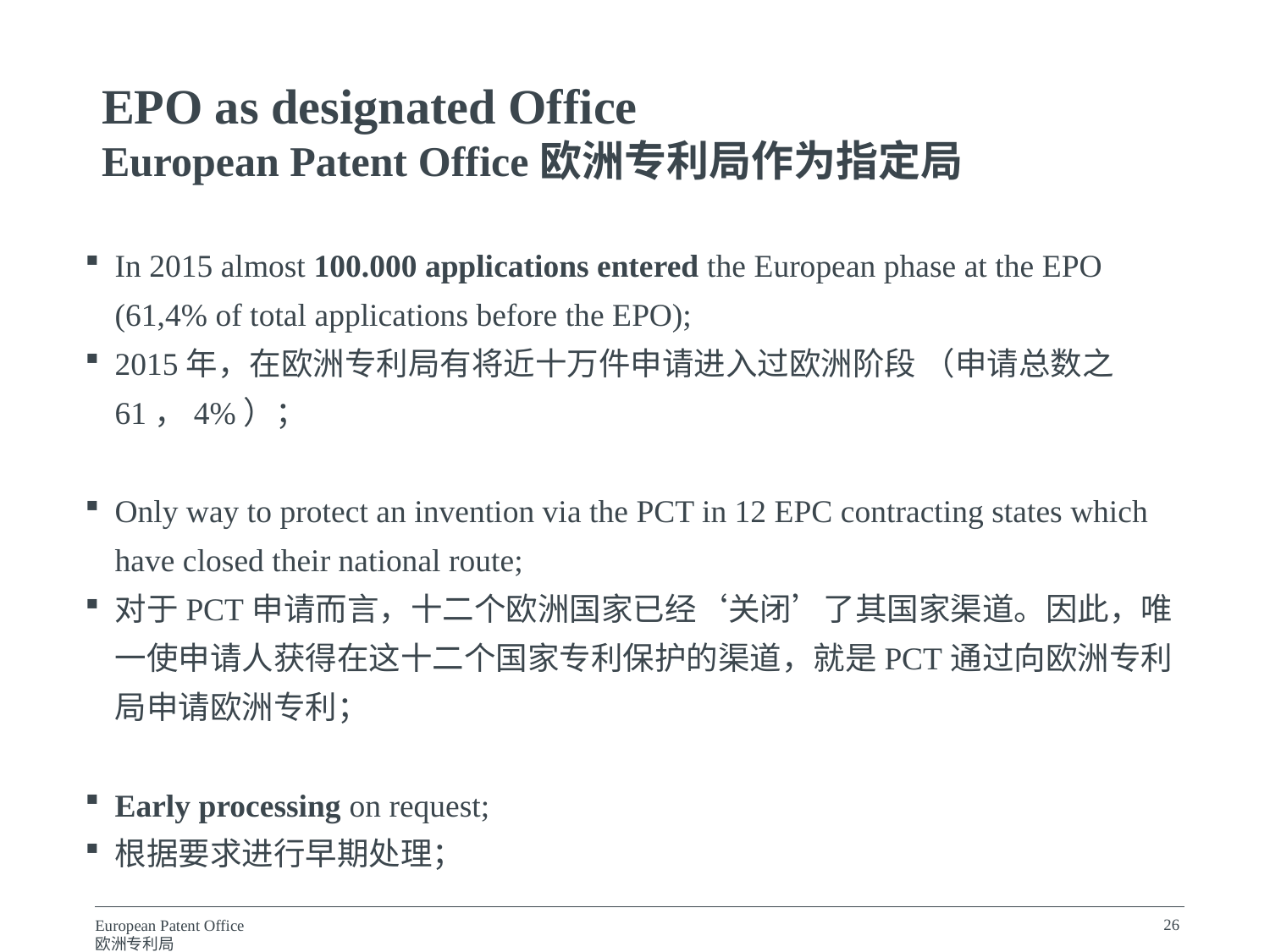

EPO as designated Office
European Patent Office欧洲专利局作为指定局
In 2015 almost 100.000 applications entered the European phase at the EPO (61,4% of total applications before the EPO);
2015年，在欧洲专利局有将近十万件申请进入过欧洲阶段 （申请总数之61，4%）；

Only way to protect an invention via the PCT in 12 EPC contracting states which have closed their national route;
对于PCT申请而言，十二个欧洲国家已经‘关闭’了其国家渠道。因此，唯一使申请人获得在这十二个国家专利保护的渠道，就是PCT通过向欧洲专利局申请欧洲专利；

Early processing on request;
根据要求进行早期处理；

26